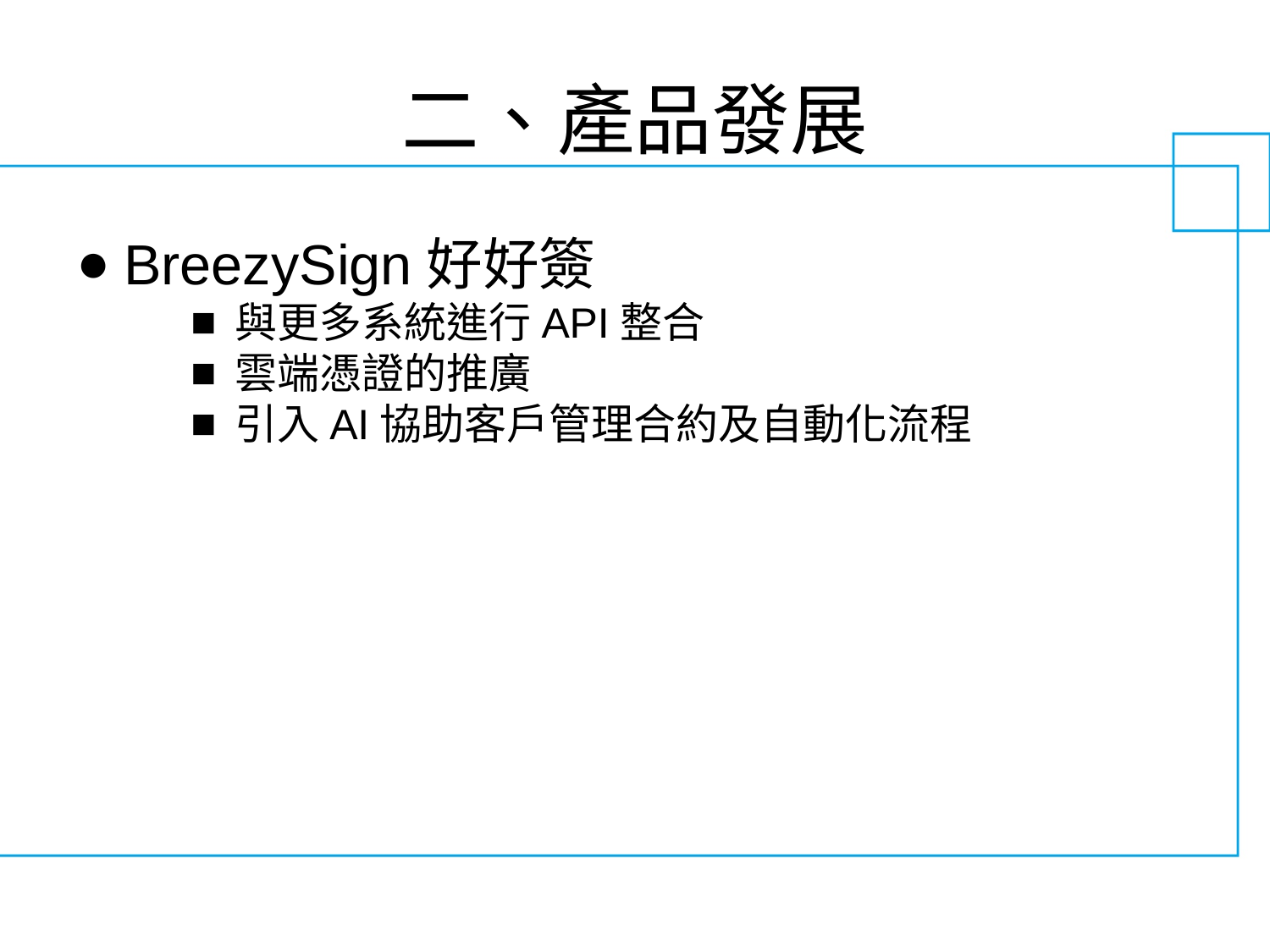

# 二、產品發展
BreezySign好好簽
與更多系統進行API整合
雲端憑證的推廣
引入AI協助客戶管理合約及自動化流程